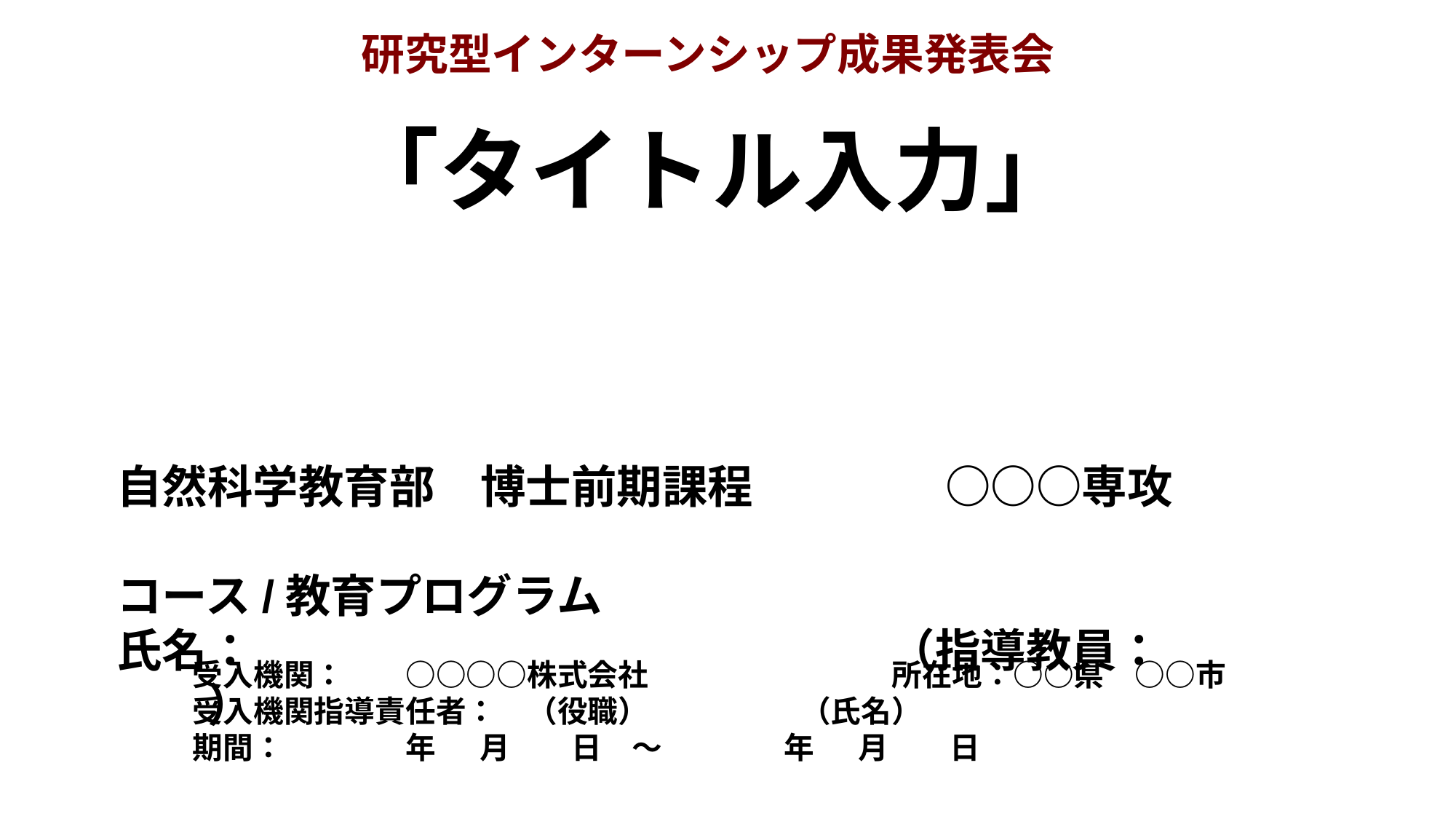

研究型インターンシップ成果発表会
「タイトル入力」
自然科学教育部　博士前期課程 　　　　○○○専攻
　　　　　　　　　　　　　　　　　　　　　　　　　　　　　コース/教育プログラム
氏名：　　　　　　　　　　　　　　（指導教員：　　　　　　　　）
受入機関：　　○○○○株式会社　　　　　　　　所在地：○○県　○○市
受入機関指導責任者：　（役職）　　　　　（氏名）
期間：　　　　年　  月　　日　～　　　　年　  月　　日